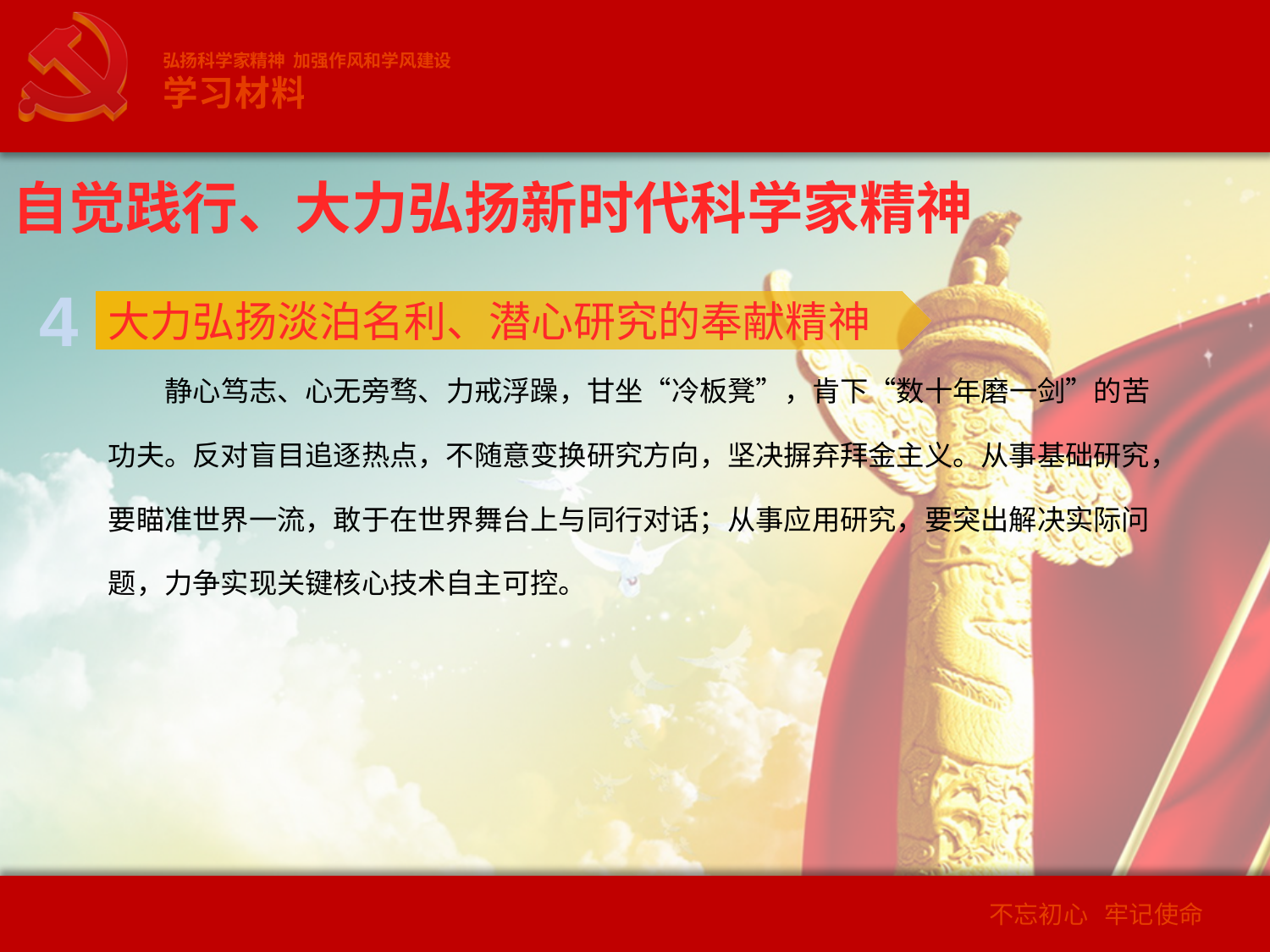

弘扬科学家精神  加强作风和学风建设
学习材料

自觉践行、大力弘扬新时代科学家精神
4
大力弘扬淡泊名利、潜心研究的奉献精神
静心笃志、心无旁骛、力戒浮躁，甘坐“冷板凳”，肯下“数十年磨一剑”的苦功夫。反对盲目追逐热点，不随意变换研究方向，坚决摒弃拜金主义。从事基础研究，要瞄准世界一流，敢于在世界舞台上与同行对话；从事应用研究，要突出解决实际问题，力争实现关键核心技术自主可控。

2
不忘初心   牢记使命